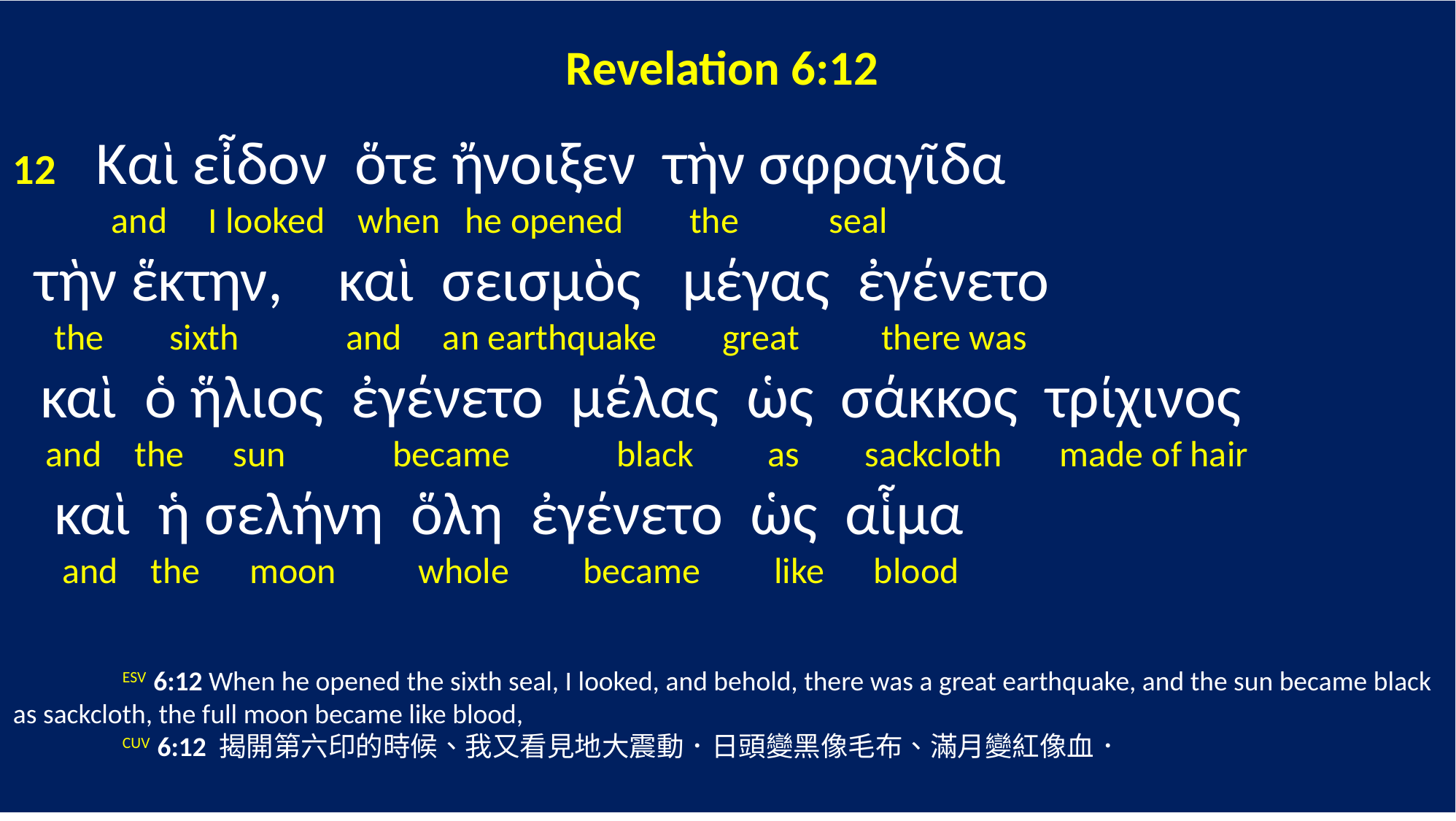

Revelation 6:12

12    Καὶ εἶδον  ὅτε ἤνοιξεν  τὴν σφραγῖδα
            and     I looked    when   he opened        the           seal
  τὴν ἕκτην,    καὶ  σεισμὸς   μέγας  ἐγένετο
     the        sixth             and     an earthquake        great          there was
  καὶ  ὁ ἥλιος  ἐγένετο  μέλας  ὡς  σάκκος  τρίχινος
    and    the      sun             became             black         as        sackcloth       made of hair
   καὶ  ἡ σελήνη  ὅλη  ἐγένετο  ὡς  αἷμα
      and    the      moon          whole         became         like      blood

	ESV  6:12 When he opened the sixth seal, I looked, and behold, there was a great earthquake, and the sun became black as sackcloth, the full moon became like blood,
	CUV  6:12 揭開第六印的時候、我又看見地大震動．日頭變黑像毛布、滿月變紅像血．